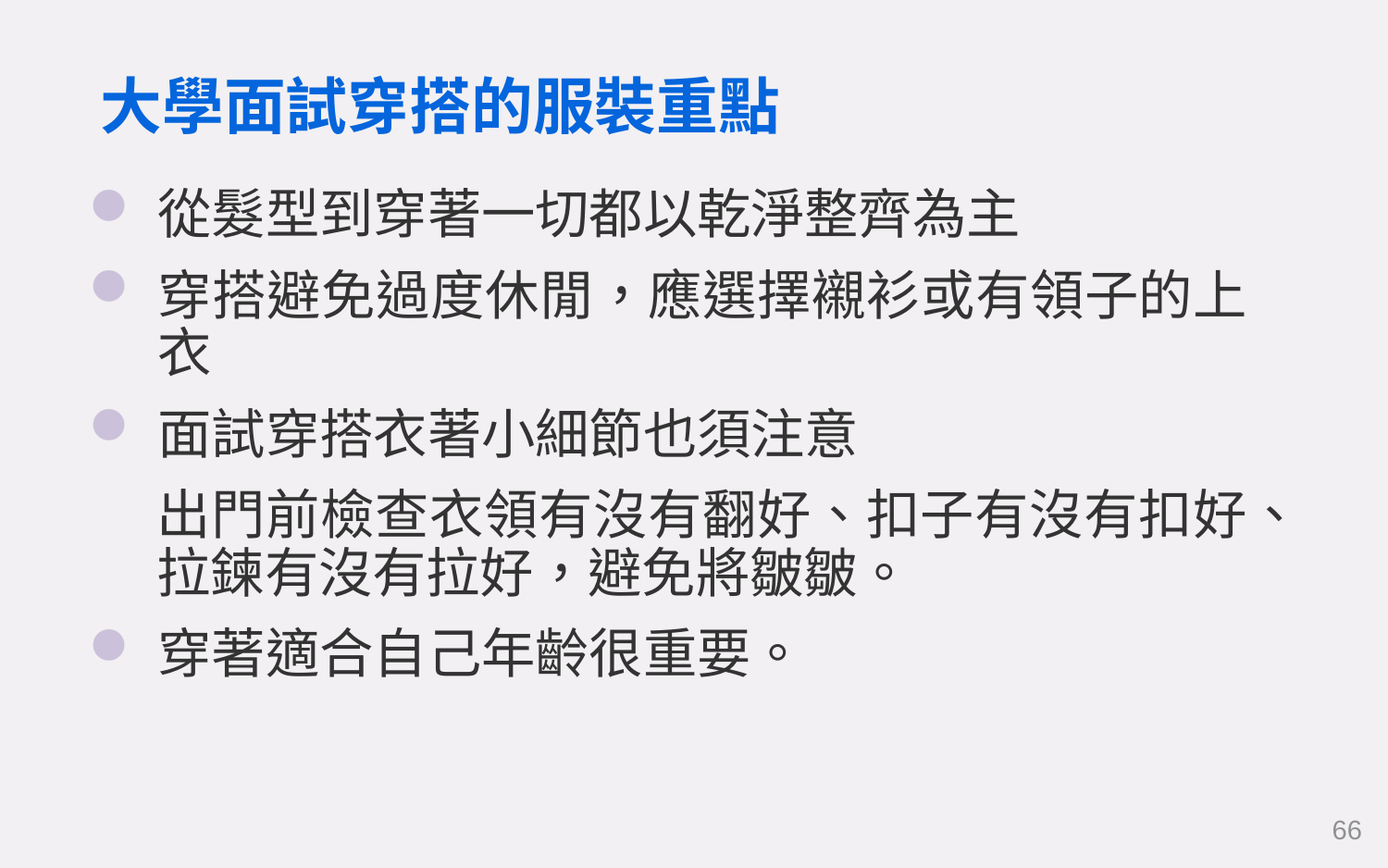

大學面試穿搭的服裝重點
從髮型到穿著一切都以乾淨整齊為主
穿搭避免過度休閒，應選擇襯衫或有領子的上衣
面試穿搭衣著小細節也須注意
出門前檢查衣領有沒有翻好、扣子有沒有扣好、拉鍊有沒有拉好，避免將皺皺。
穿著適合自己年齡很重要。